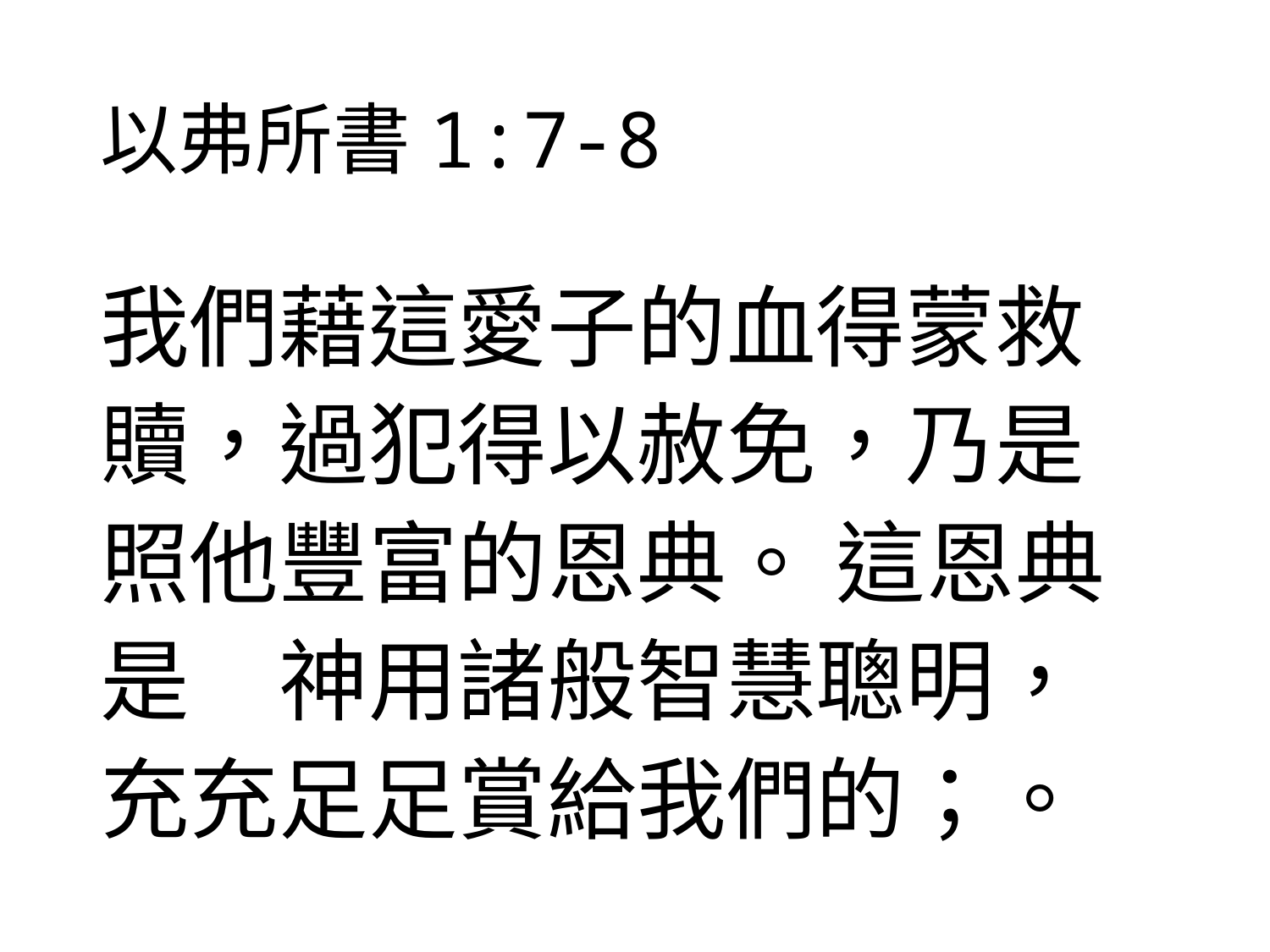

# 以弗所書1:7-8
我們藉這愛子的血得蒙救贖，過犯得以赦免，乃是照他豐富的恩典。 這恩典是　神用諸般智慧聰明，充充足足賞給我們的；。